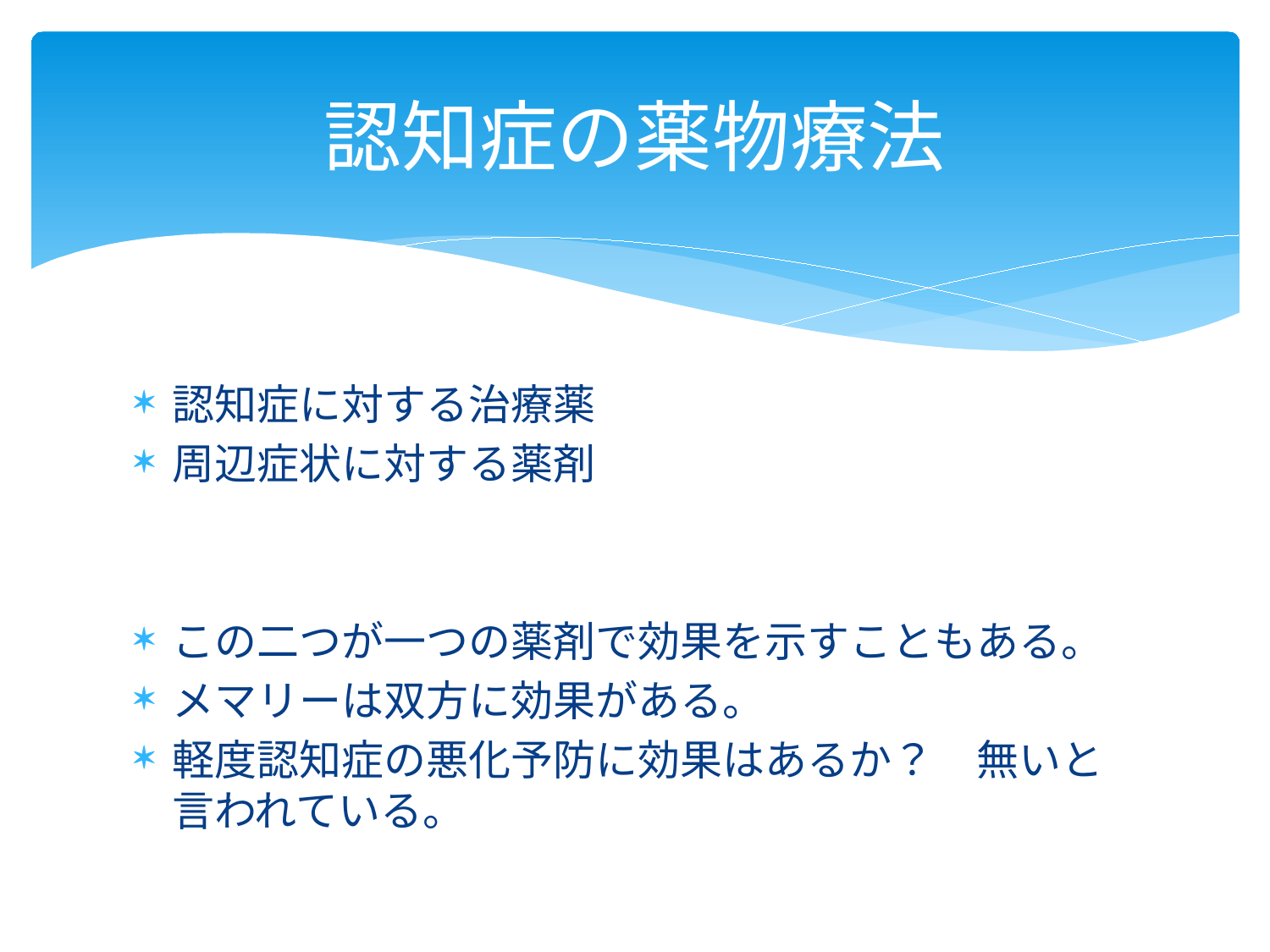

# 認知症の薬物療法
認知症に対する治療薬
周辺症状に対する薬剤

この二つが一つの薬剤で効果を示すこともある。
メマリーは双方に効果がある。
軽度認知症の悪化予防に効果はあるか？　無いと言われている。